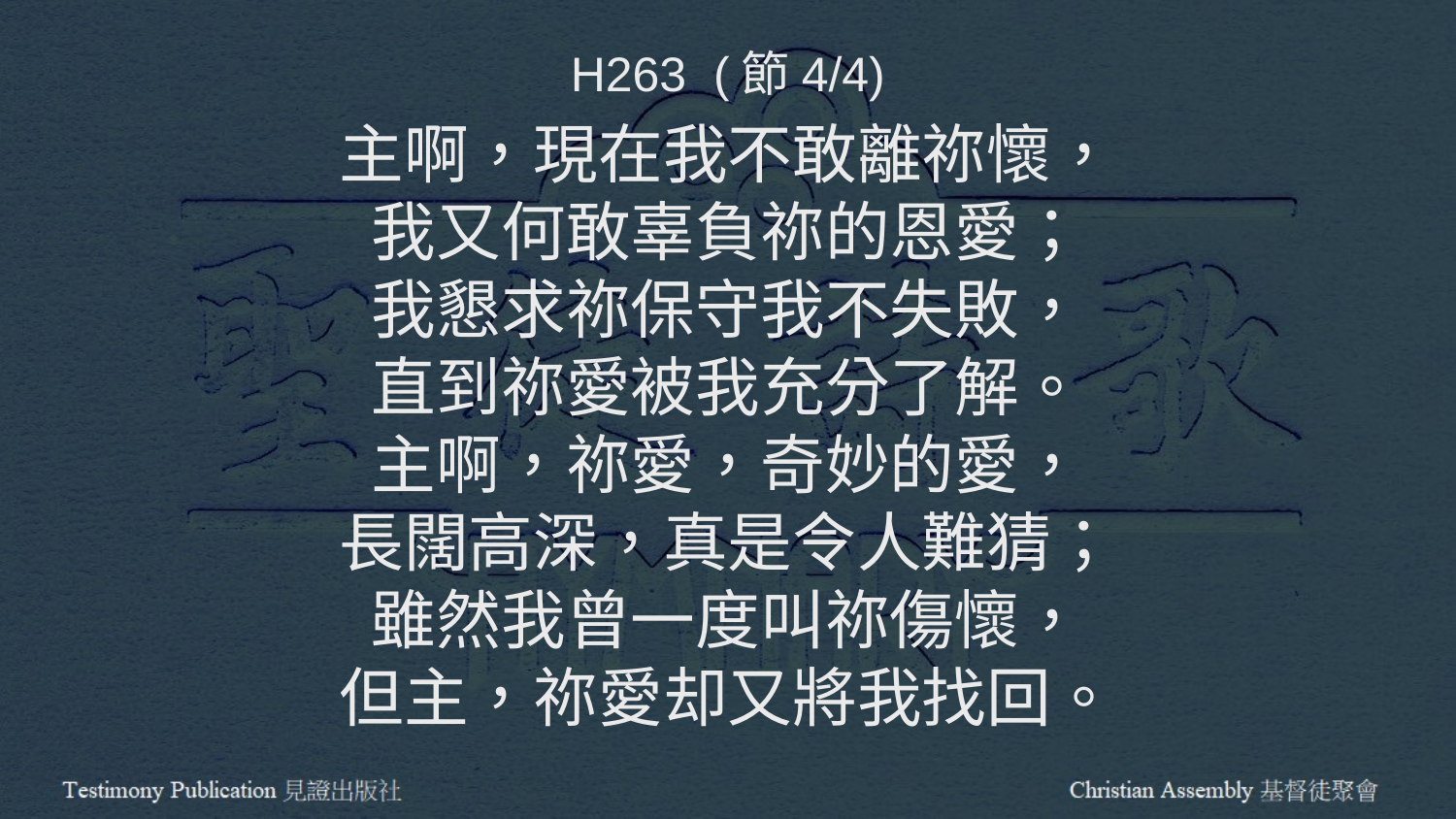

H263  (節4/4)
主啊，現在我不敢離祢懷，
我又何敢辜負祢的恩愛；
我懇求祢保守我不失敗，
直到祢愛被我充分了解。
主啊，祢愛，奇妙的愛，
長闊高深，真是令人難猜；
雖然我曾一度叫祢傷懷，
但主，祢愛却又將我找回。